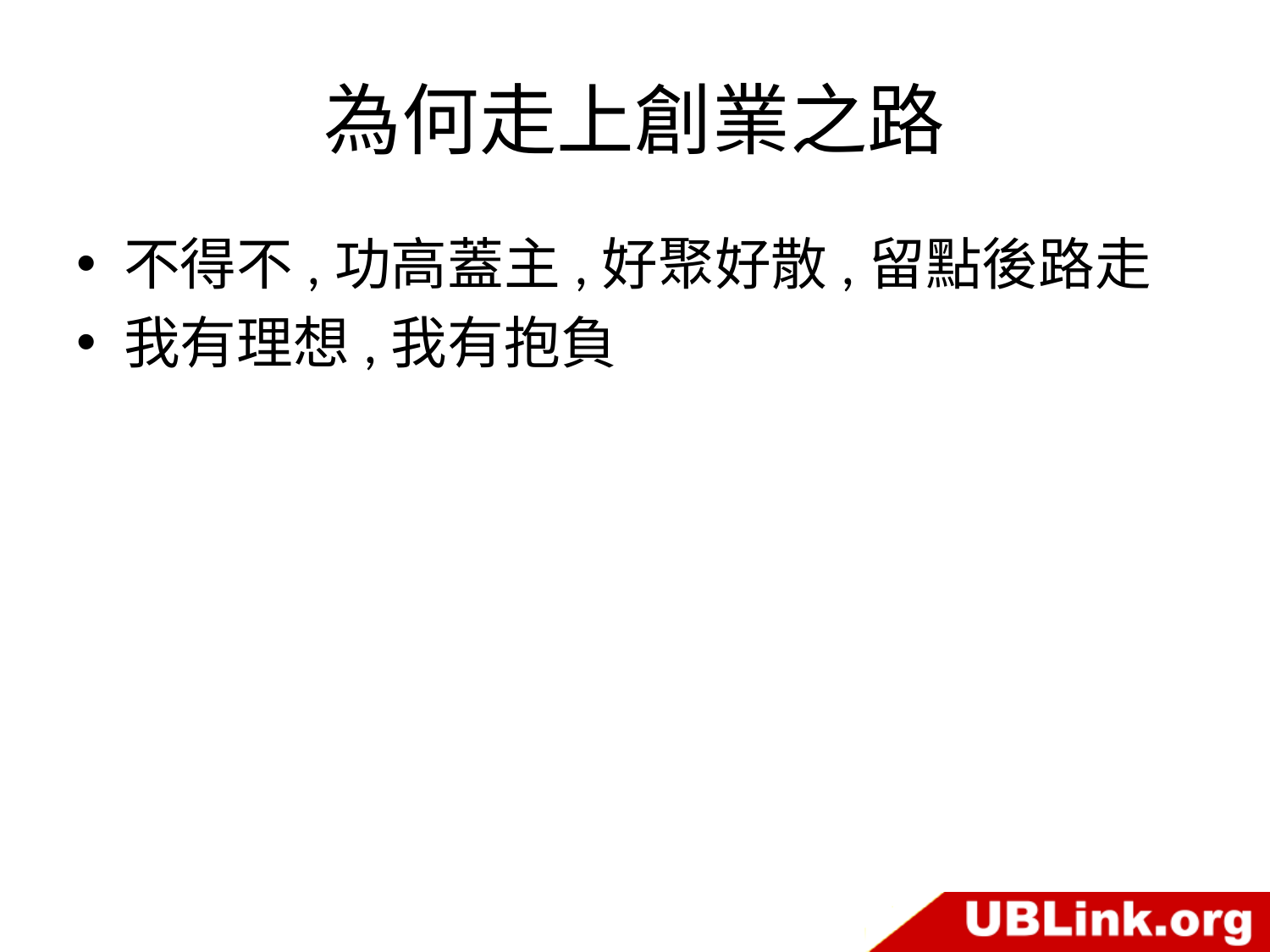

# 為何走上創業之路
不得不,功高蓋主,好聚好散,留點後路走
我有理想,我有抱負